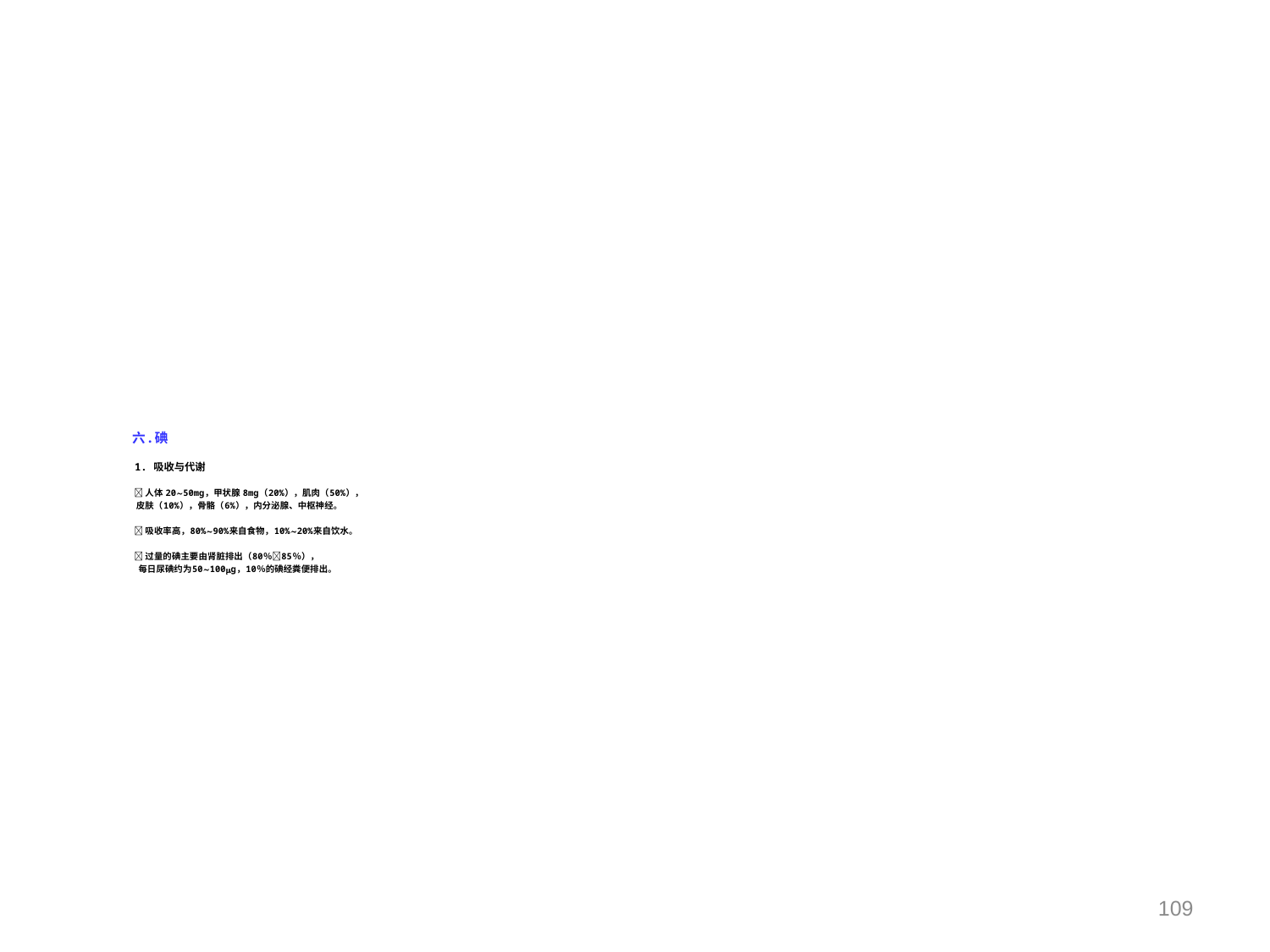

# 六.碘 1. 吸收与代谢 • 人体 20∼50mg，甲状腺 8mg（20%），肌肉（50%）， 皮肤（10%），骨骼（6%），内分泌腺、中枢神经。 • 吸收率高，80%∼90%来自食物，10%∼20%来自饮水。 • 过量的碘主要由肾脏排出（80％∼85％）， 每日尿碘约为50∼100μg，10％的碘经粪便排出。
109